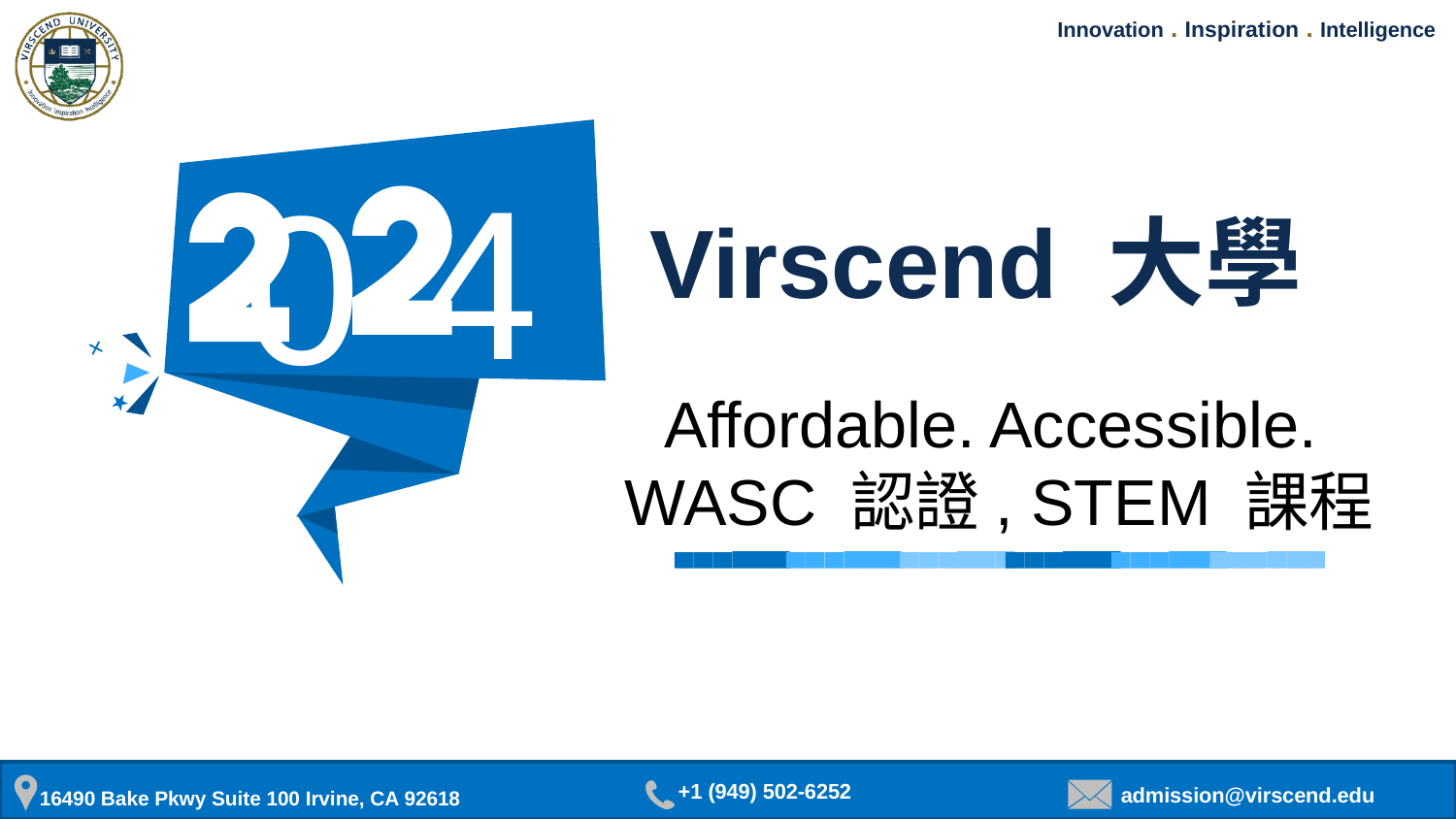

4
0

Virscend 大學
Affordable. Accessible.
WASC 認證, STEM 課程

  +1 (949) 502-6252
16490 Bake Pkwy Suite 100 Irvine, CA 92618
admission@virscend.edu